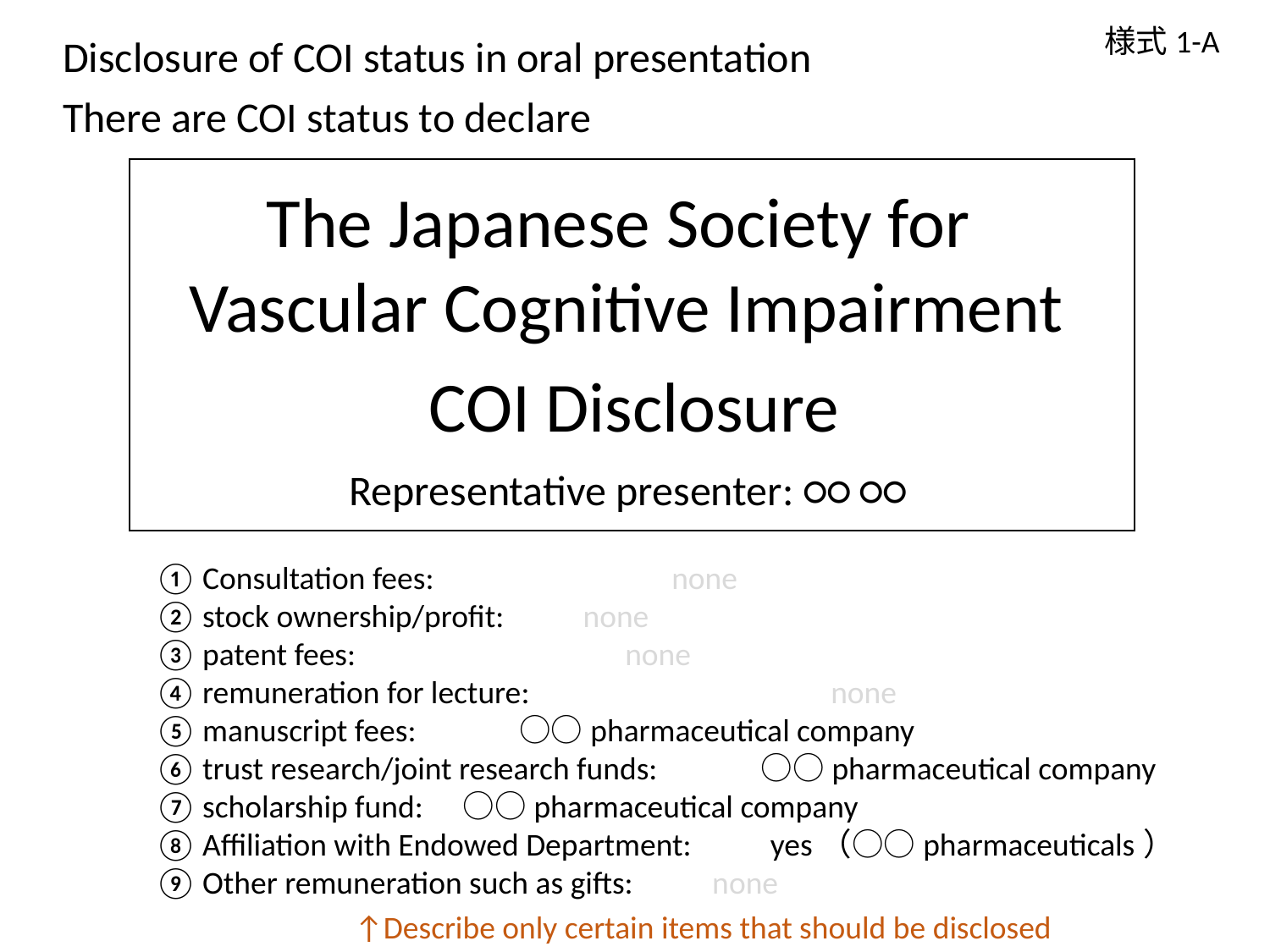

Disclosure of COI status in oral presentation
There are COI status to declare
様式1-A

The Japanese Society for
Vascular Cognitive Impairment
COI Disclosure
Representative presenter: ○○ ○○
Consultation fees:　　　　　　　none
stock ownership/profit:　　none
patent fees:　　　　　　　　none
remuneration for lecture:　　　　　　　　　none
manuscript fees:　　　○○pharmaceutical company
trust research/joint research funds:　　　○○pharmaceutical company
scholarship fund:　○○pharmaceutical company
Affiliation with Endowed Department:　　yes（○○pharmaceuticals）
Other remuneration such as gifts:　　none
↑Describe only certain items that should be disclosed